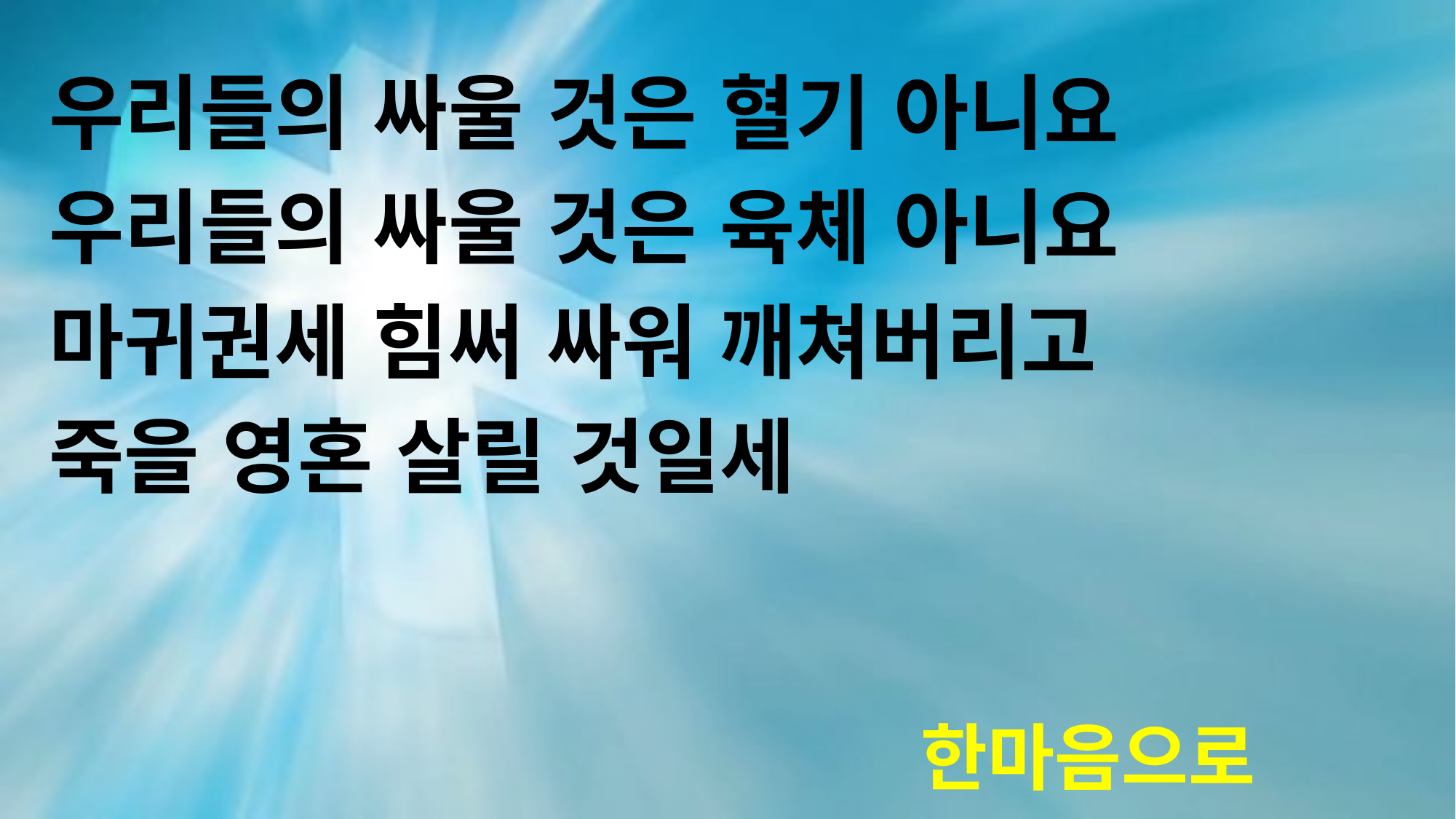

우리들의 싸울 것은 혈기 아니요
우리들의 싸울 것은 육체 아니요
마귀권세 힘써 싸워 깨쳐버리고
죽을 영혼 살릴 것일세
# 한마음으로